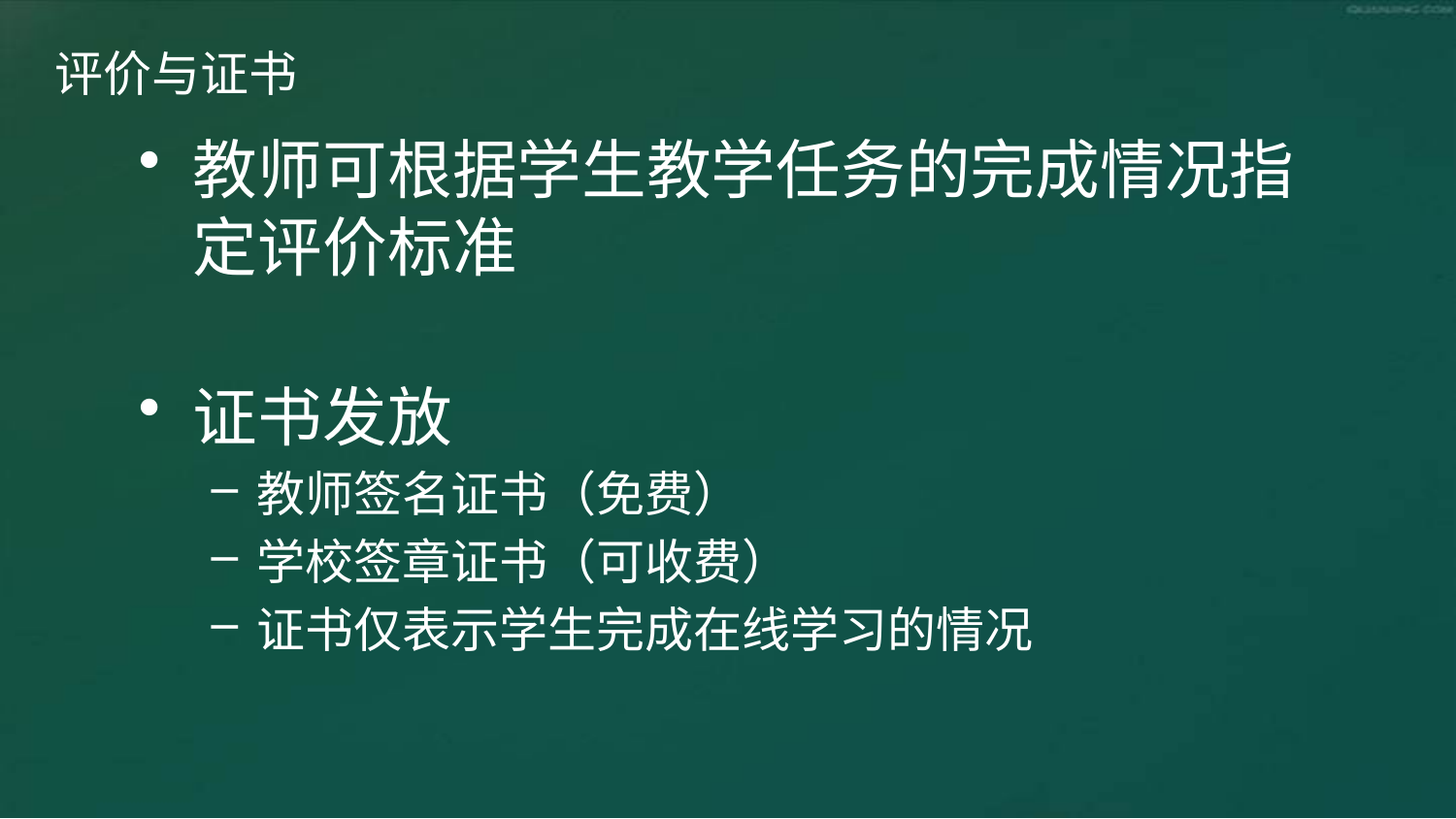

# 评价与证书
教师可根据学生教学任务的完成情况指定评价标准

证书发放
教师签名证书（免费）
学校签章证书（可收费）
证书仅表示学生完成在线学习的情况